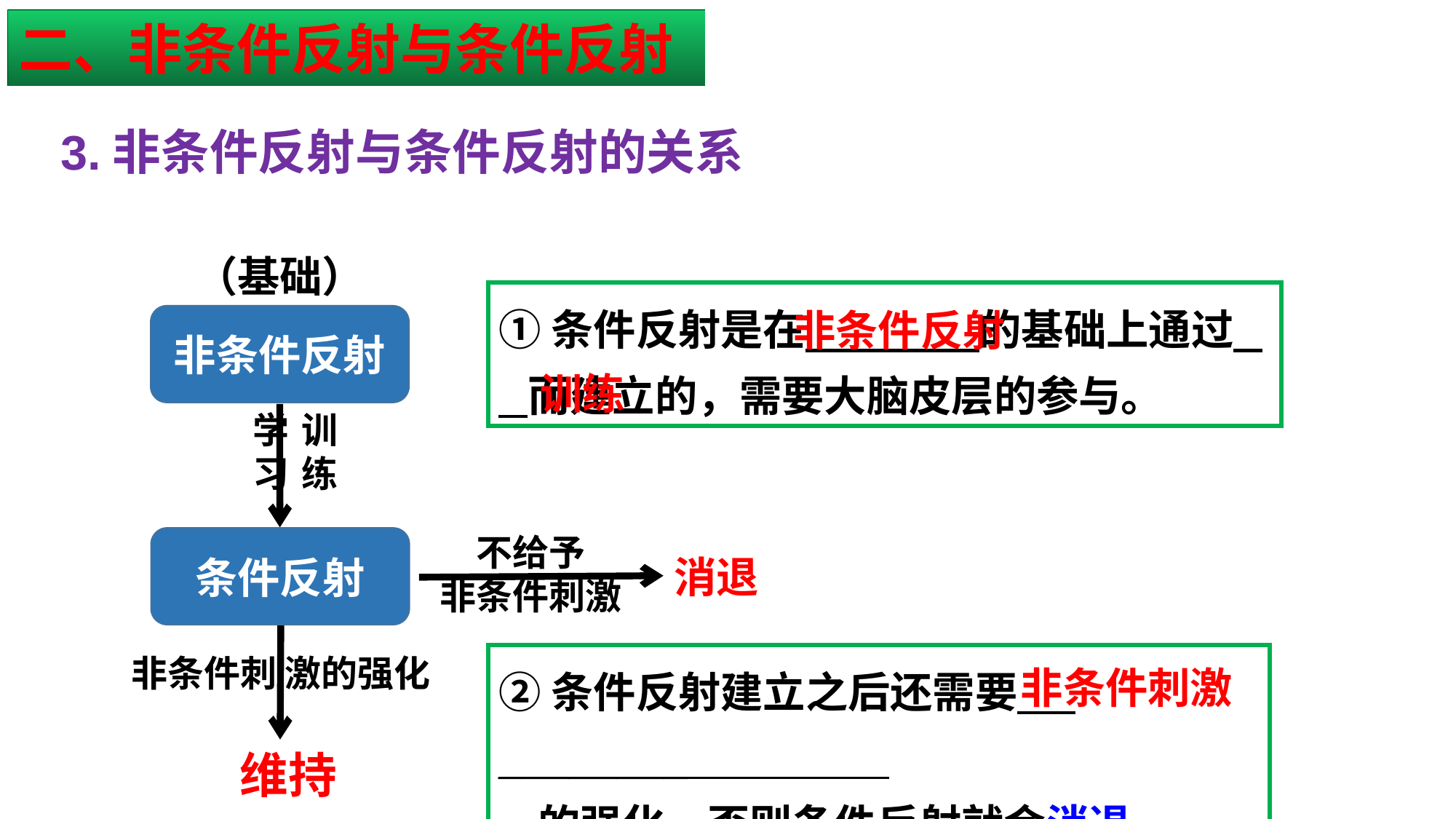

二、非条件反射与条件反射
3.非条件反射与条件反射的关系
（基础）
①条件反射是在                  的基础上通过       而建立的，需要大脑皮层的参与。
非条件反射
非条件反射
训练
学习
训练
不给予
非条件刺激
条件反射
消退
非条件刺 激的强化
②条件反射建立之后还需要       ________
   的强化，否则条件反射就会消退。
非条件刺激
维持